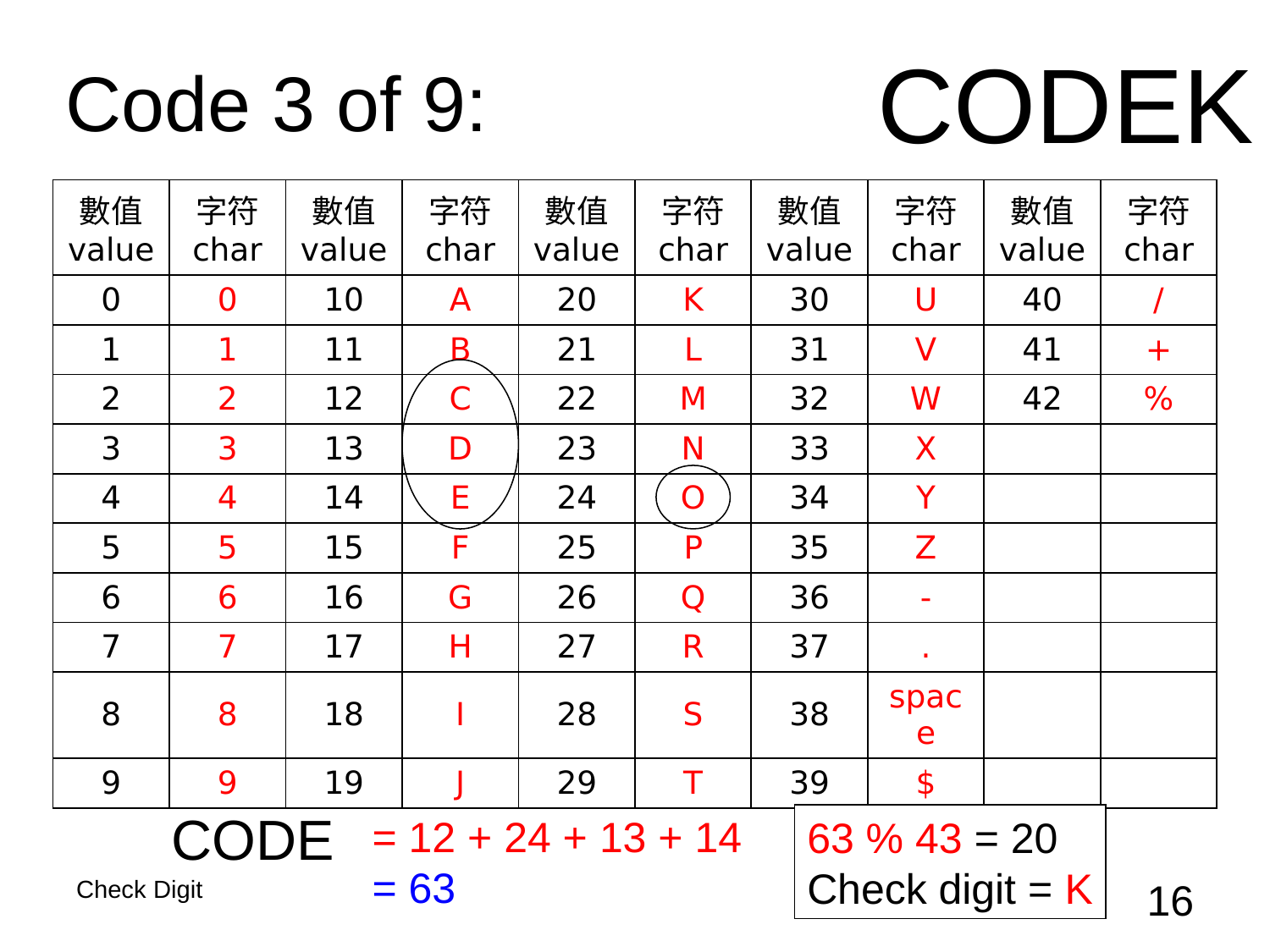

Code 3 of 9:
CODEK
| 數值 value | 字符 char | 數值 value | 字符 char | 數值 value | 字符 char | 數值 value | 字符 char | 數值 value | 字符 char |
| --- | --- | --- | --- | --- | --- | --- | --- | --- | --- |
| 0 | 0 | 10 | A | 20 | K | 30 | U | 40 | / |
| 1 | 1 | 11 | B | 21 | L | 31 | V | 41 | + |
| 2 | 2 | 12 | C | 22 | M | 32 | W | 42 | % |
| 3 | 3 | 13 | D | 23 | N | 33 | X |  |  |
| 4 | 4 | 14 | E | 24 | O | 34 | Y |  |  |
| 5 | 5 | 15 | F | 25 | P | 35 | Z |  |  |
| 6 | 6 | 16 | G | 26 | Q | 36 | - |  |  |
| 7 | 7 | 17 | H | 27 | R | 37 | . |  |  |
| 8 | 8 | 18 | I | 28 | S | 38 | space |  |  |
| 9 | 9 | 19 | J | 29 | T | 39 | $ |  |  |

CODE
= 12 + 24 + 13 + 14
= 63
63 % 43 = 20
Check digit = K
Check Digit
16